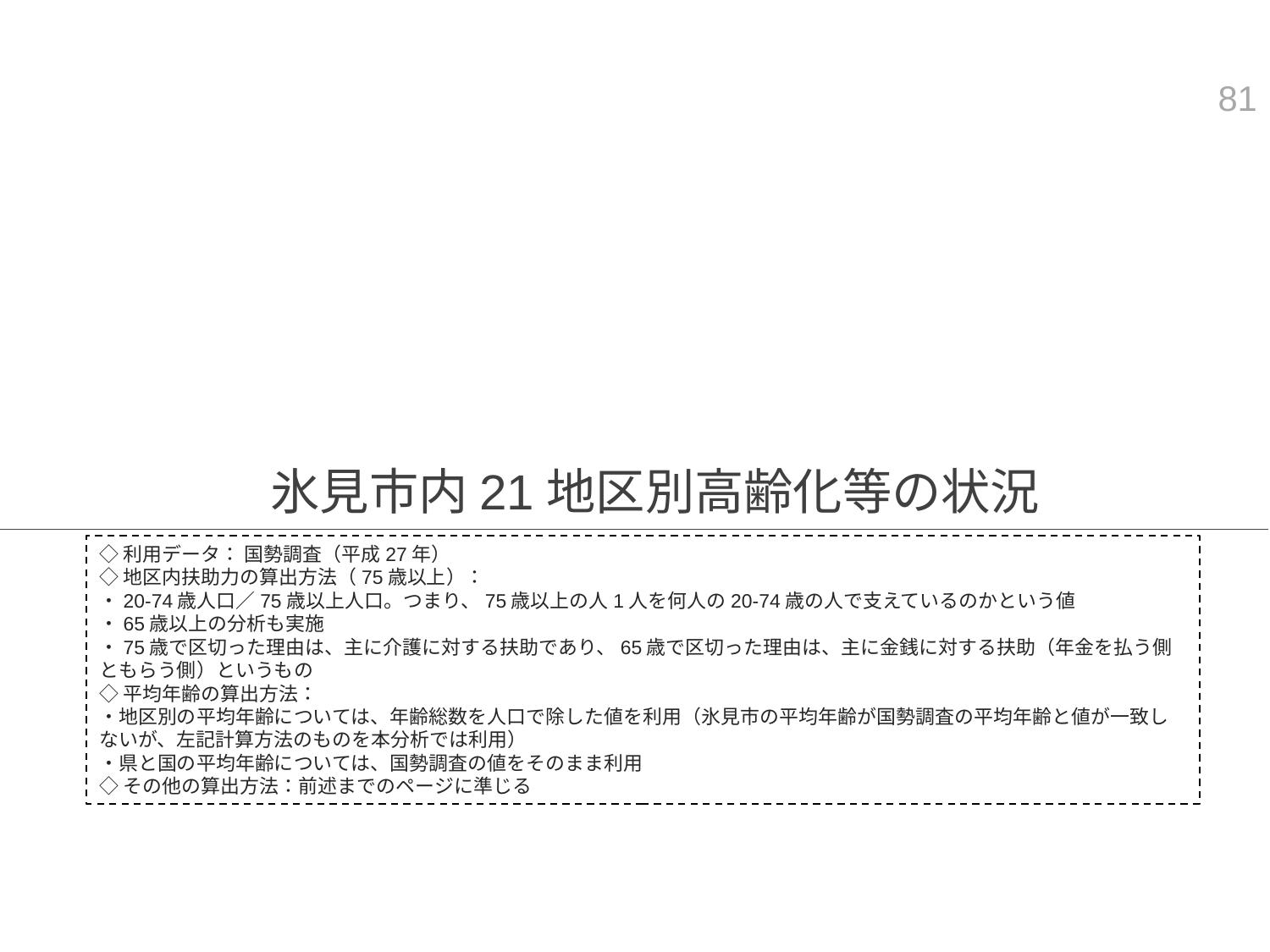

81
# 氷見市内21地区別高齢化等の状況
◇利用データ： 国勢調査（平成27年）
◇地区内扶助力の算出方法（75歳以上）：
・20-74歳人口／75歳以上人口。つまり、75歳以上の人1人を何人の20-74歳の人で支えているのかという値
・65歳以上の分析も実施
・75歳で区切った理由は、主に介護に対する扶助であり、65歳で区切った理由は、主に金銭に対する扶助（年金を払う側ともらう側）というもの
◇平均年齢の算出方法：
・地区別の平均年齢については、年齢総数を人口で除した値を利用（氷見市の平均年齢が国勢調査の平均年齢と値が一致しないが、左記計算方法のものを本分析では利用）
・県と国の平均年齢については、国勢調査の値をそのまま利用
◇その他の算出方法：前述までのページに準じる